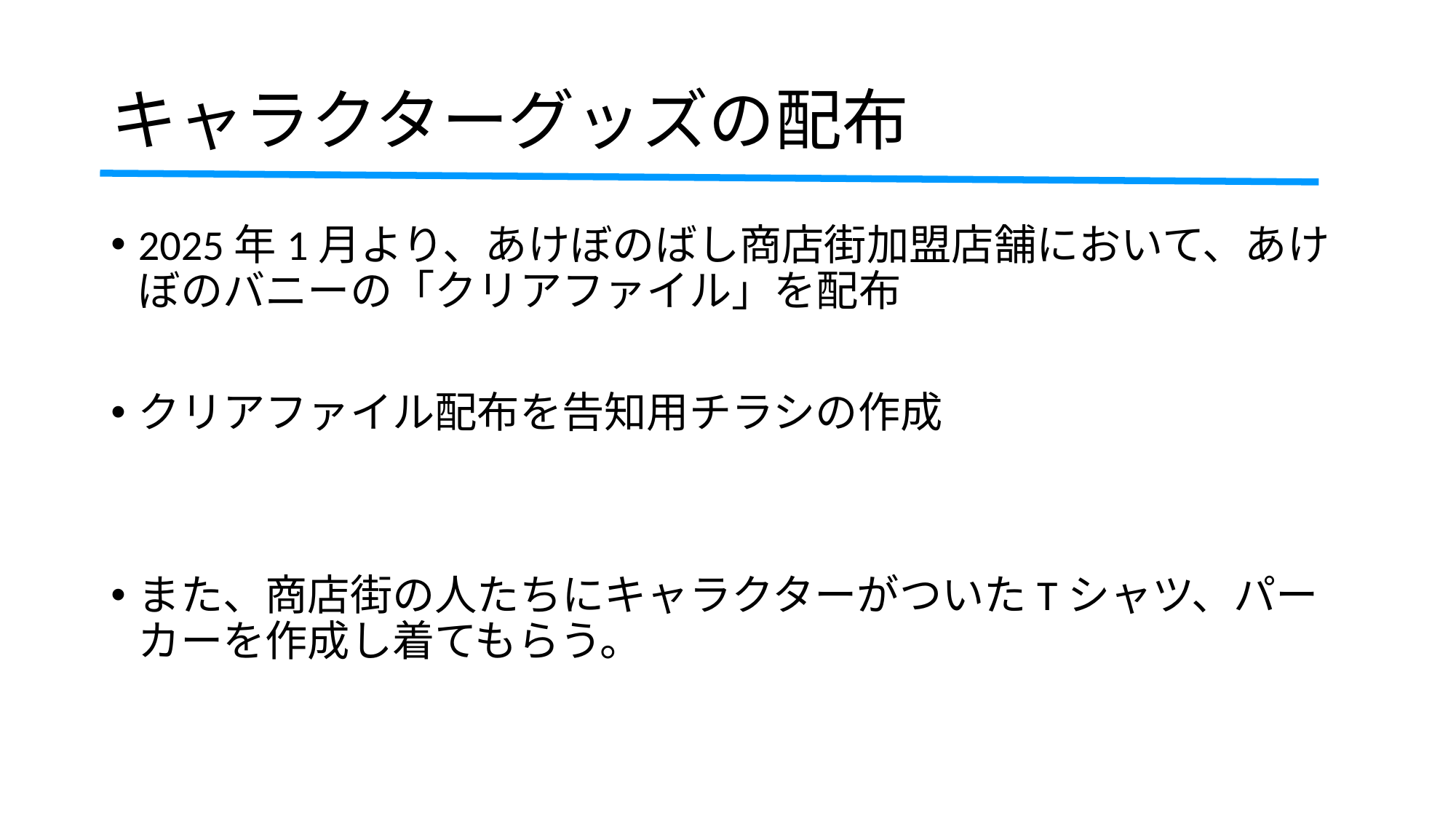

# キャラクターグッズの配布

2025年1月より、あけぼのばし商店街加盟店舗において、あけぼのバニーの「クリアファイル」を配布

クリアファイル配布を告知用チラシの作成

また、商店街の人たちにキャラクターがついたTシャツ、パーカーを作成し着てもらう。